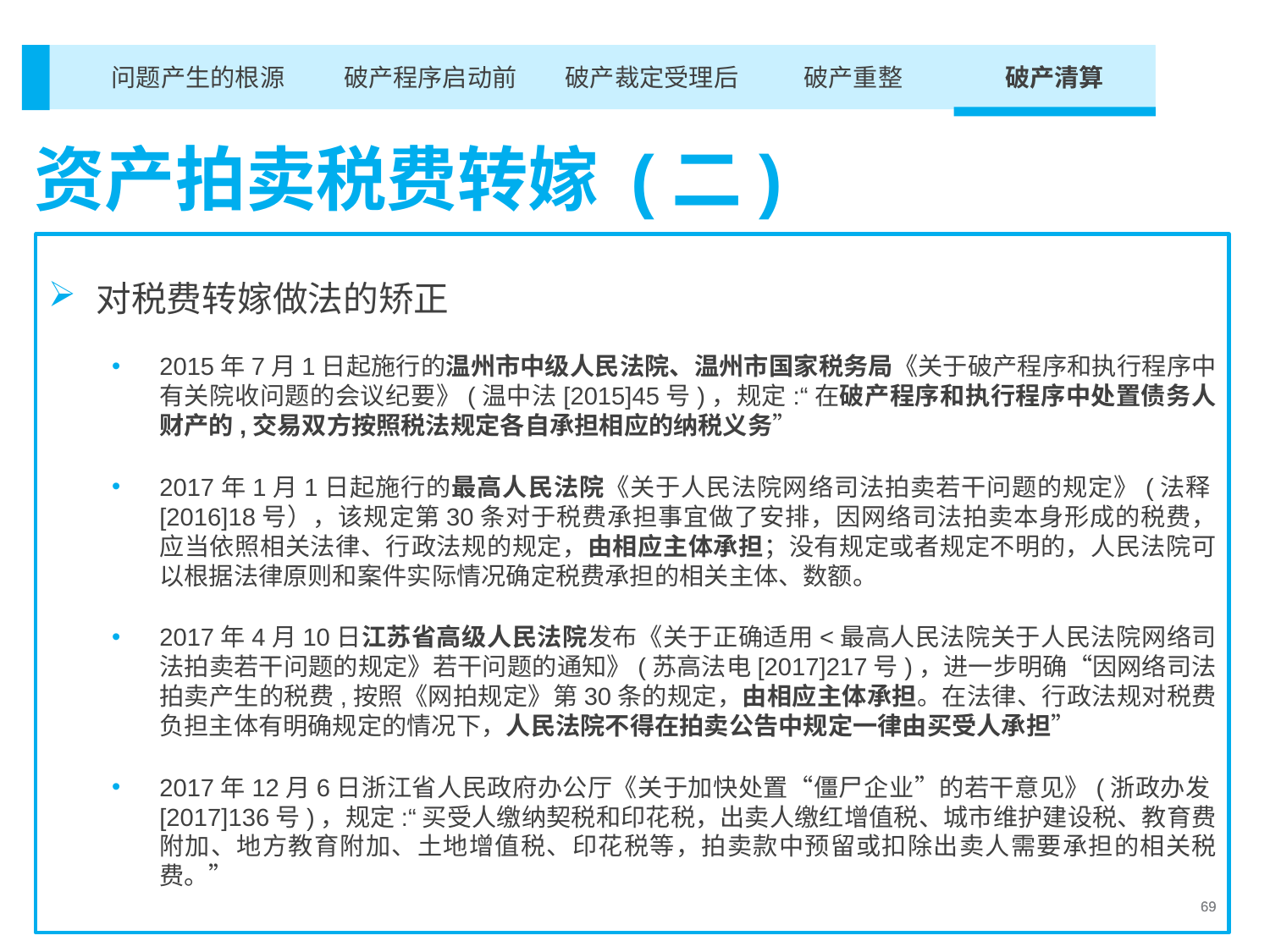

破产重整
破产清算
破产裁定受理后
破产程序启动前
问题产生的根源

资产拍卖税费转嫁 (二)
对税费转嫁做法的矫正
2015年7月1日起施行的温州市中级人民法院、温州市国家税务局《关于破产程序和执行程序中有关院收问题的会议纪要》(温中法[2015]45号)，规定:“在破产程序和执行程序中处置债务人财产的,交易双方按照税法规定各自承担相应的纳税义务”
2017年1月1日起施行的最高人民法院《关于人民法院网络司法拍卖若干问题的规定》(法释[2016]18号），该规定第30条对于税费承担事宜做了安排，因网络司法拍卖本身形成的税费，应当依照相关法律、行政法规的规定，由相应主体承担；没有规定或者规定不明的，人民法院可以根据法律原则和案件实际情况确定税费承担的相关主体、数额。
2017年4月10日江苏省高级人民法院发布《关于正确适用<最高人民法院关于人民法院网络司法拍卖若干问题的规定》若干问题的通知》(苏高法电[2017]217号)，进一步明确“因网络司法拍卖产生的税费,按照《网拍规定》第30条的规定，由相应主体承担。在法律、行政法规对税费负担主体有明确规定的情况下，人民法院不得在拍卖公告中规定一律由买受人承担”
2017年12月6日浙江省人民政府办公厅《关于加快处置“僵尸企业”的若干意见》(浙政办发[2017]136号)，规定:“买受人缴纳契税和印花税，出卖人缴红增值税、城市维护建设税、教育费附加、地方教育附加、土地增值税、印花税等，拍卖款中预留或扣除出卖人需要承担的相关税费。”
69
69